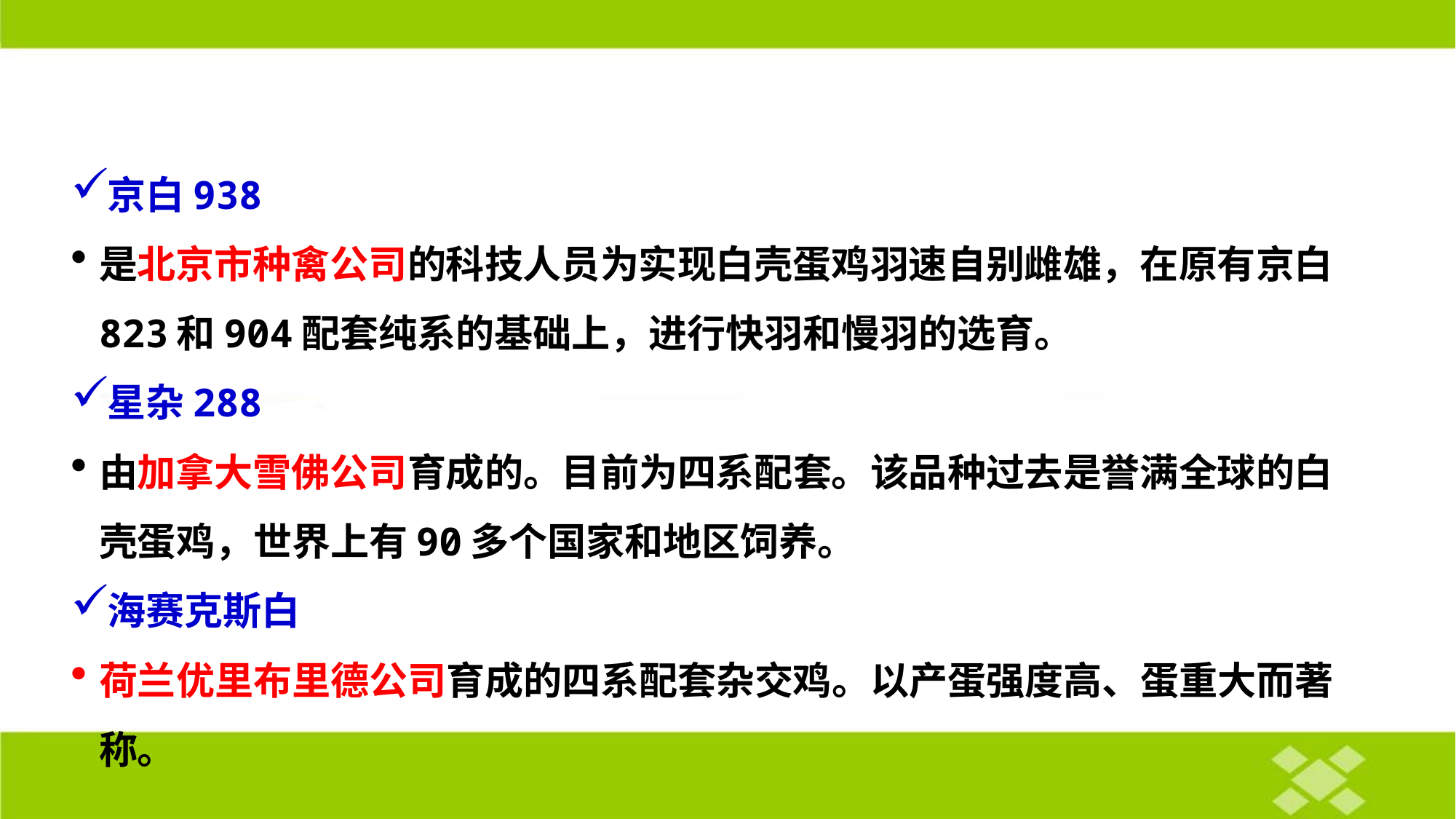

京白938
是北京市种禽公司的科技人员为实现白壳蛋鸡羽速自别雌雄，在原有京白823和904配套纯系的基础上，进行快羽和慢羽的选育。
星杂288
由加拿大雪佛公司育成的。目前为四系配套。该品种过去是誉满全球的白壳蛋鸡，世界上有90多个国家和地区饲养。
海赛克斯白
荷兰优里布里德公司育成的四系配套杂交鸡。以产蛋强度高、蛋重大而著称。